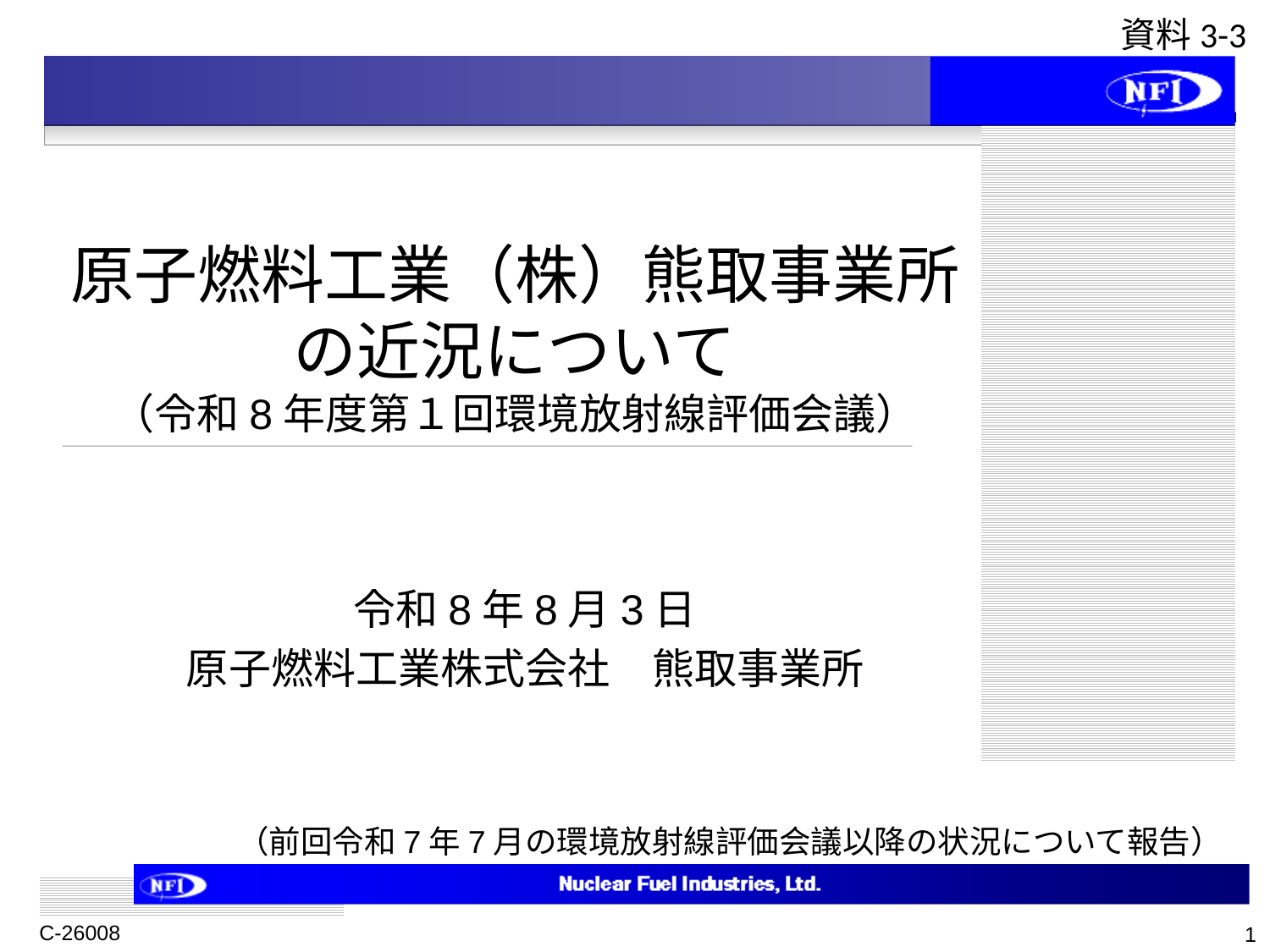

資料3-3
# 原子燃料工業（株）熊取事業所の近況について （令和8年度第１回環境放射線評価会議）
令和8年8月3日
原子燃料工業株式会社　熊取事業所
（前回令和7年7月の環境放射線評価会議以降の状況について報告）
1